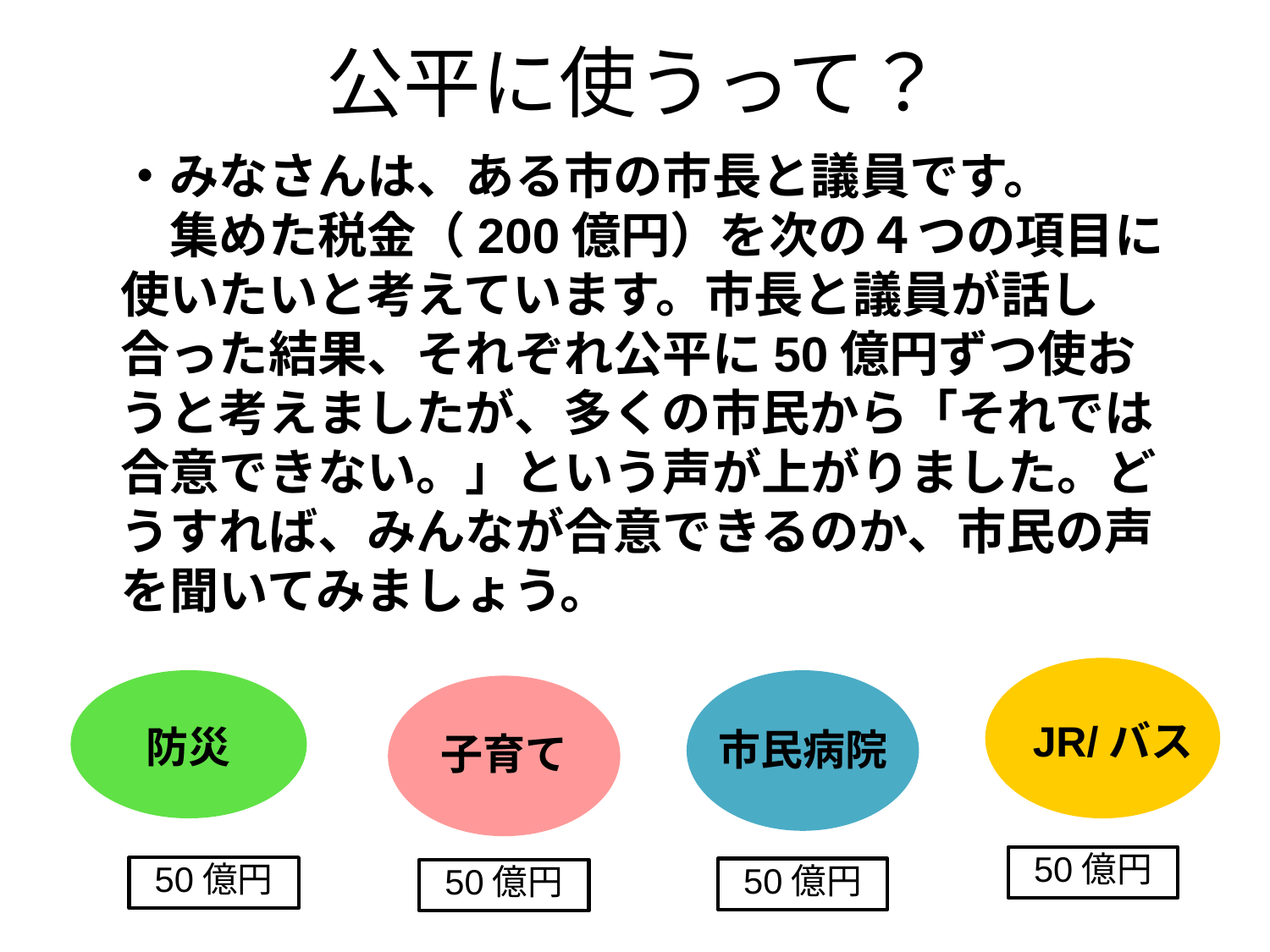

公平に使うって？
・みなさんは、ある市の市長と議員です。
　集めた税金（200億円）を次の４つの項目に使いたいと考えています。市長と議員が話し合った結果、それぞれ公平に50億円ずつ使おうと考えましたが、多くの市民から「それでは合意できない。」という声が上がりました。どうすれば、みんなが合意できるのか、市民の声を聞いてみましょう。

JR/バス

防災

市民病院

子育て
50億円
50億円
50億円
50億円